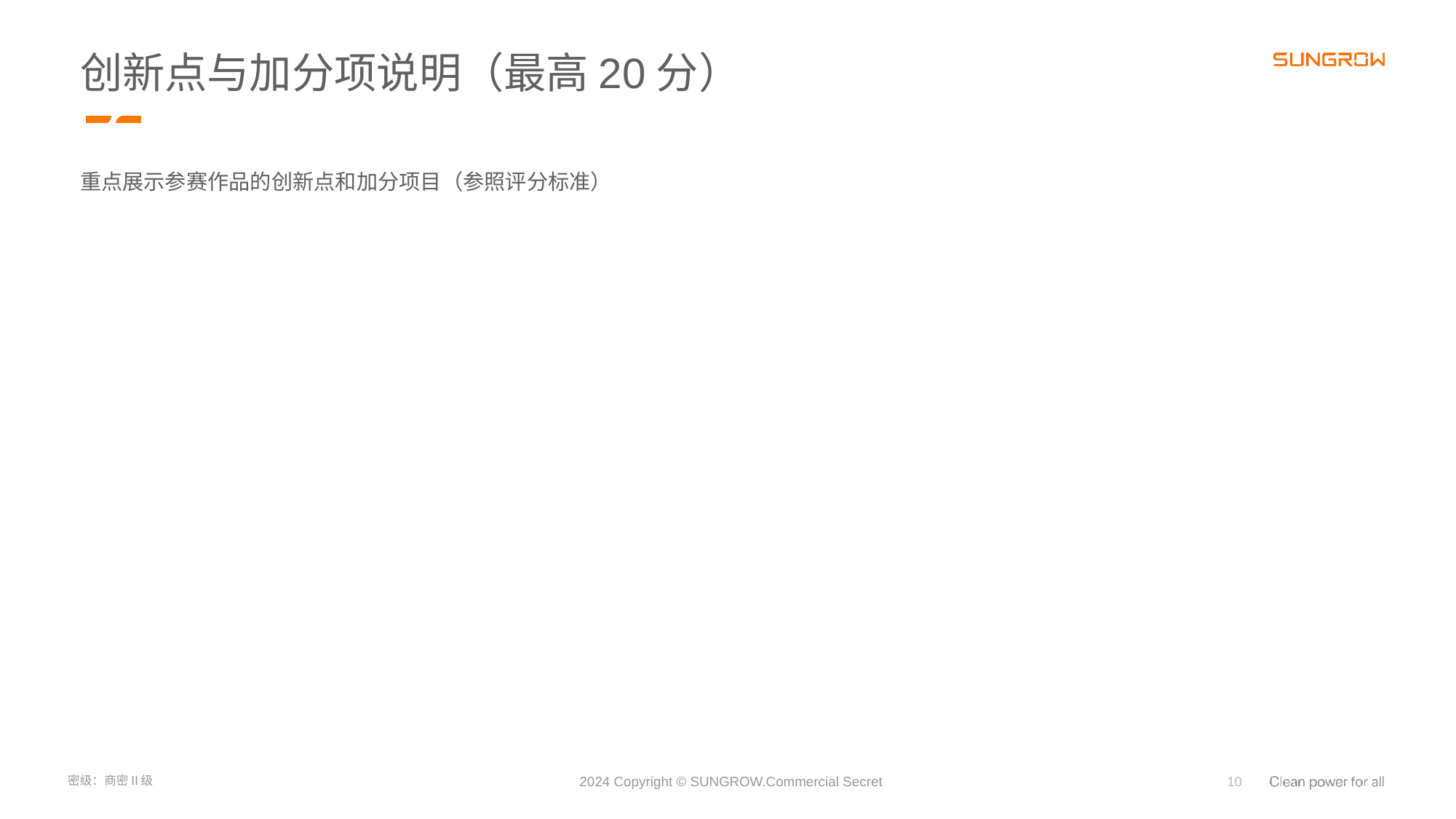

# 创新点与加分项说明（最高20分）
重点展示参赛作品的创新点和加分项目（参照评分标准）

10